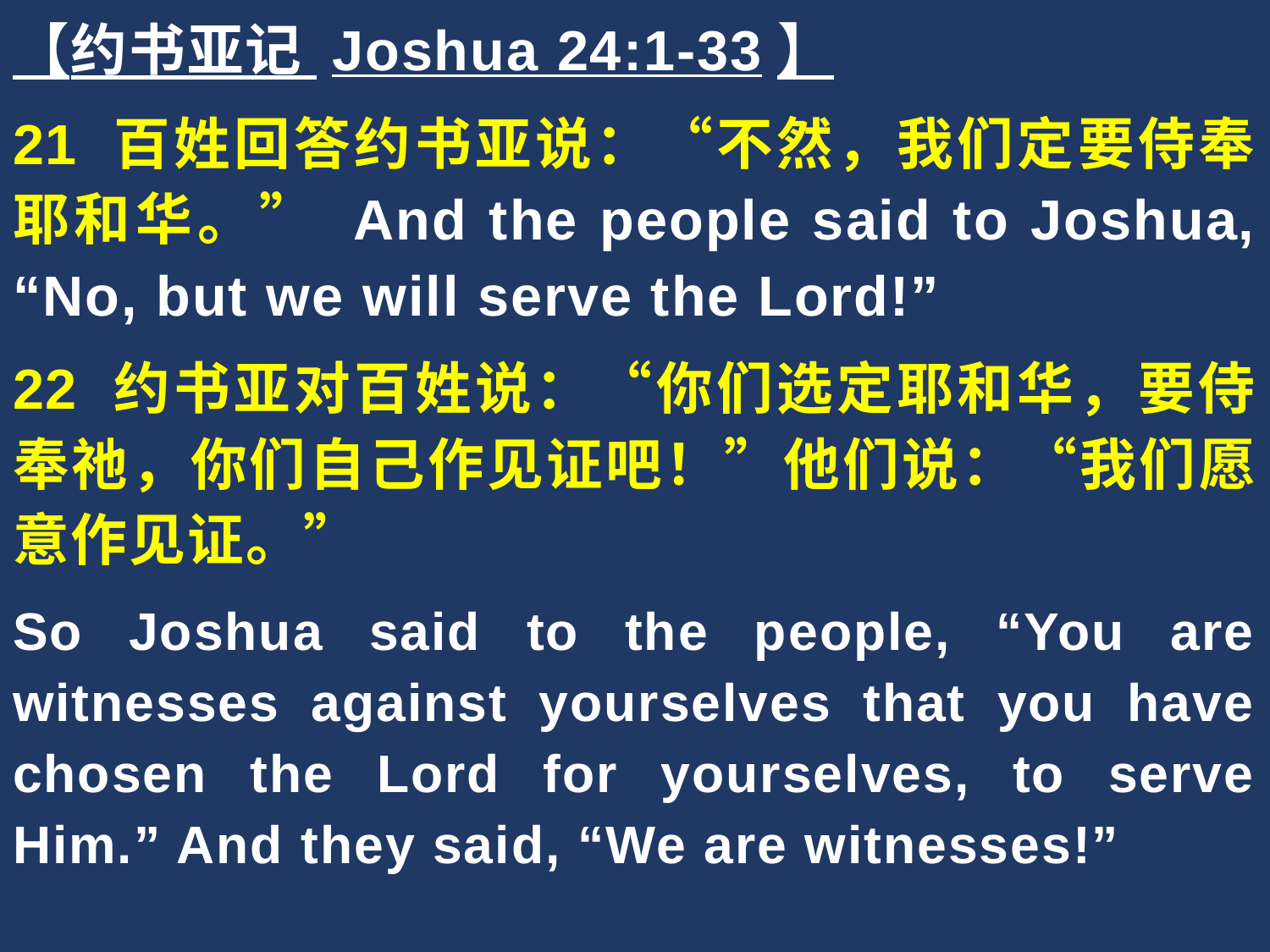

【约书亚记 Joshua 24:1-33】
21 百姓回答约书亚说：“不然，我们定要侍奉耶和华。” And the people said to Joshua, “No, but we will serve the Lord!”
22 约书亚对百姓说：“你们选定耶和华，要侍奉祂，你们自己作见证吧！”他们说：“我们愿意作见证。”
So Joshua said to the people, “You are witnesses against yourselves that you have chosen the Lord for yourselves, to serve Him.” And they said, “We are witnesses!”